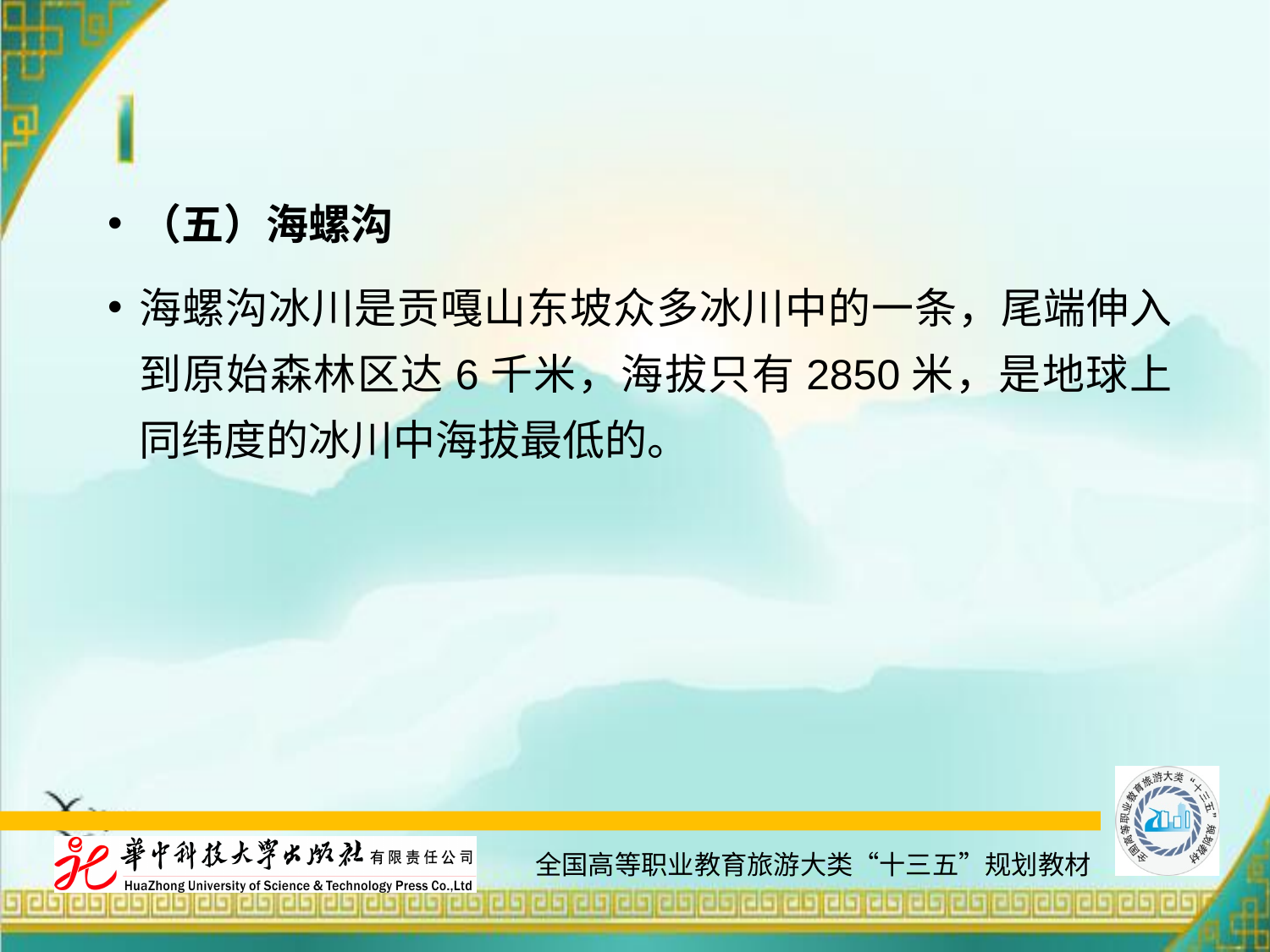

#
（五）海螺沟
海螺沟冰川是贡嘎山东坡众多冰川中的一条，尾端伸入到原始森林区达6千米，海拔只有2850米，是地球上同纬度的冰川中海拔最低的。